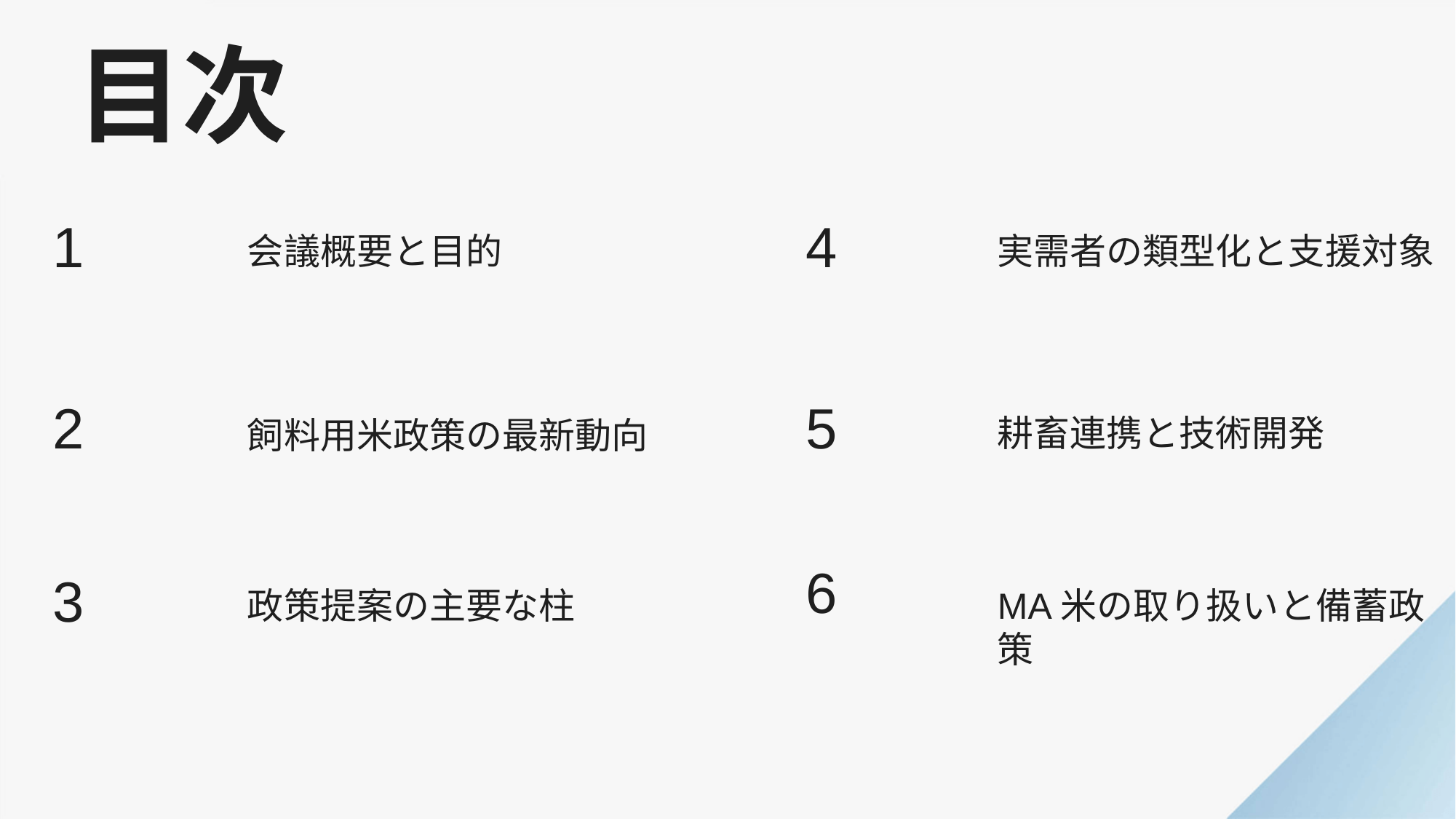

目次
1
4
会議概要と目的
実需者の類型化と支援対象
2
5
耕畜連携と技術開発
飼料用米政策の最新動向
6
3
政策提案の主要な柱
MA米の取り扱いと備蓄政策